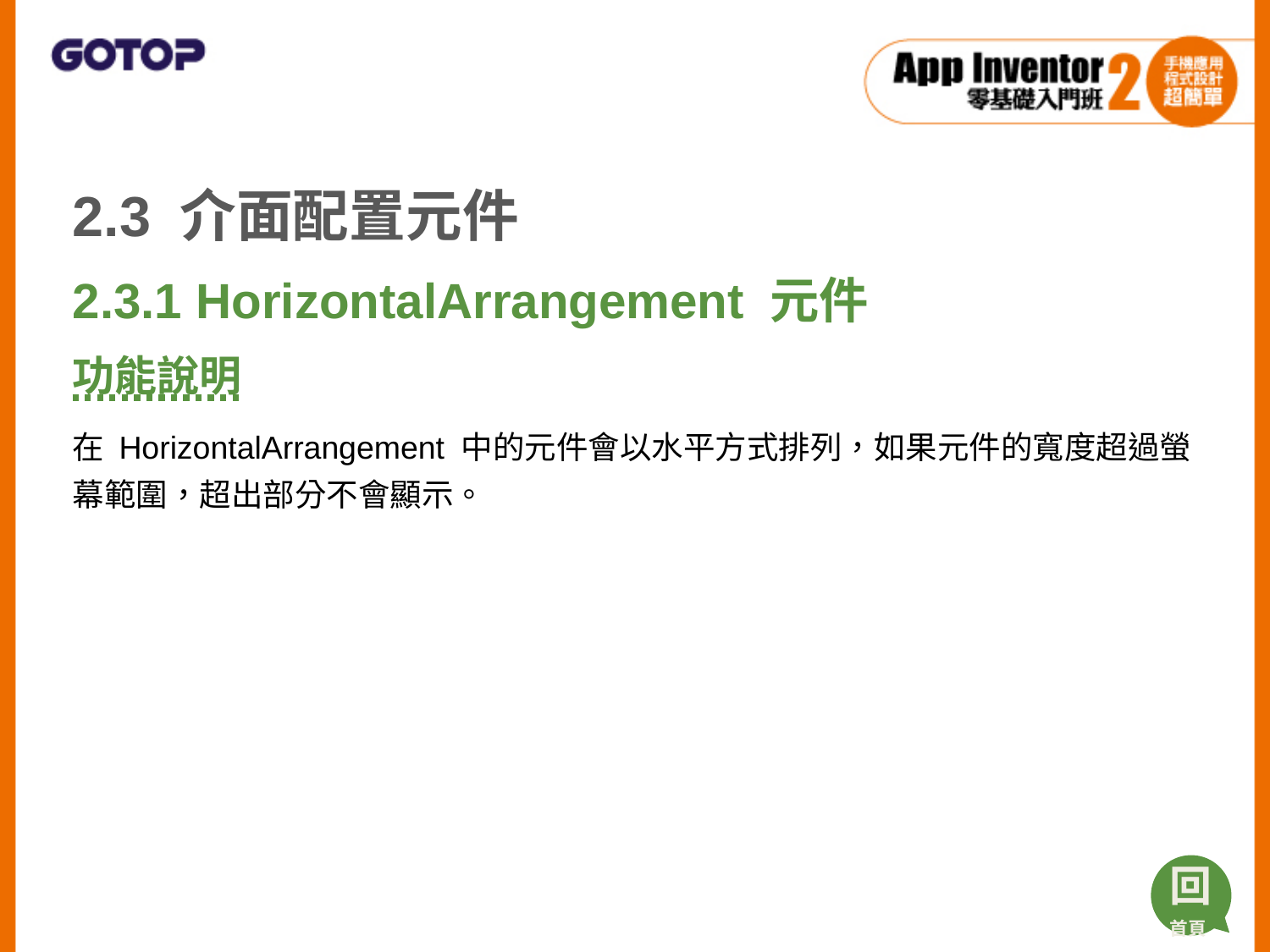

2.3 介面配置元件
2.3.1 HorizontalArrangement 元件
功能說明
在 HorizontalArrangement 中的元件會以水平方式排列，如果元件的寬度超過螢幕範圍，超出部分不會顯示。
回
首頁